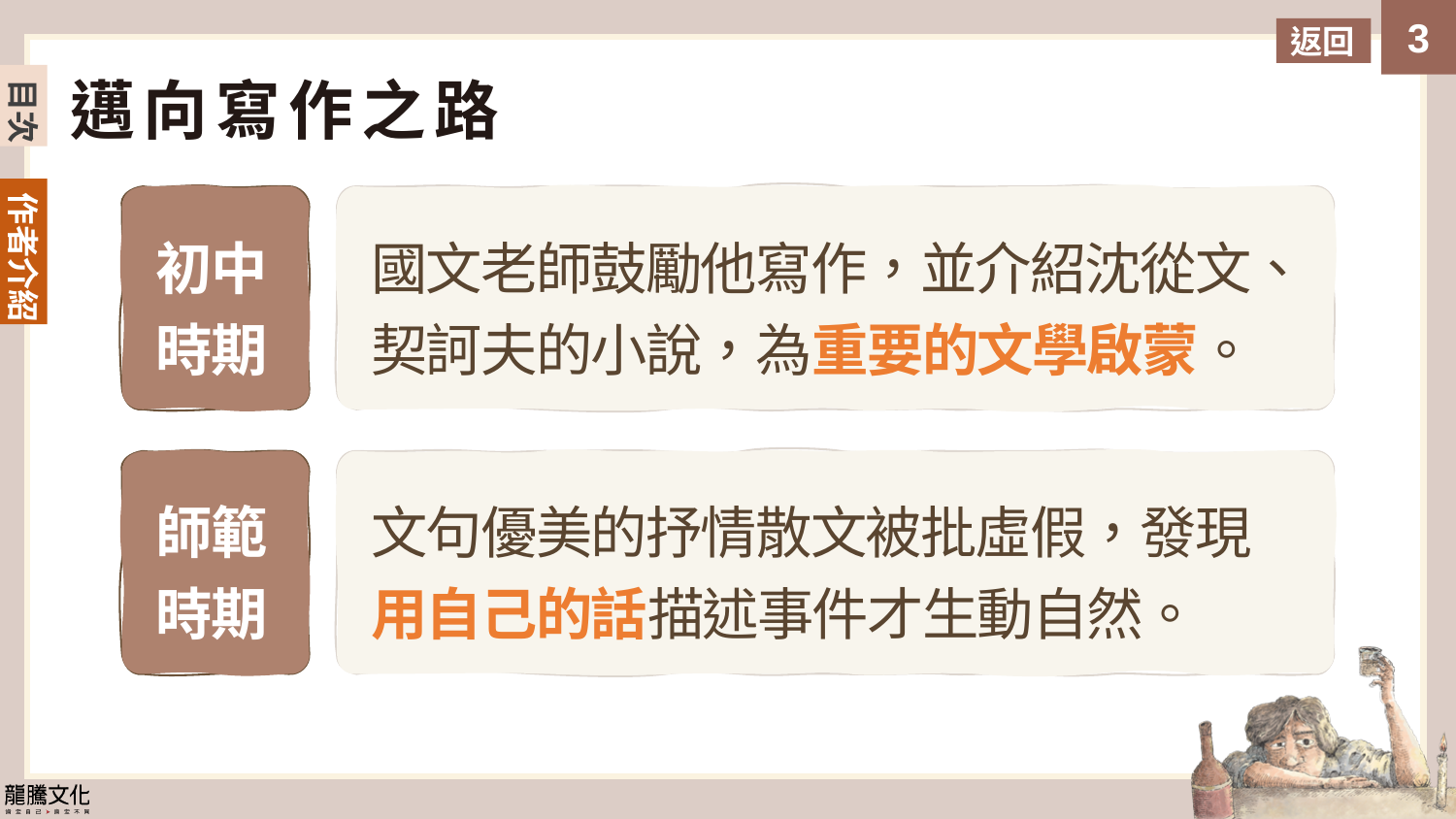

返回
邁向寫作之路

初中
時期
國文老師鼓勵他寫作，並介紹沈從文、契訶夫的小說，為重要的文學啟蒙。

師範時期
文句優美的抒情散文被批虛假，發現用自己的話描述事件才生動自然。